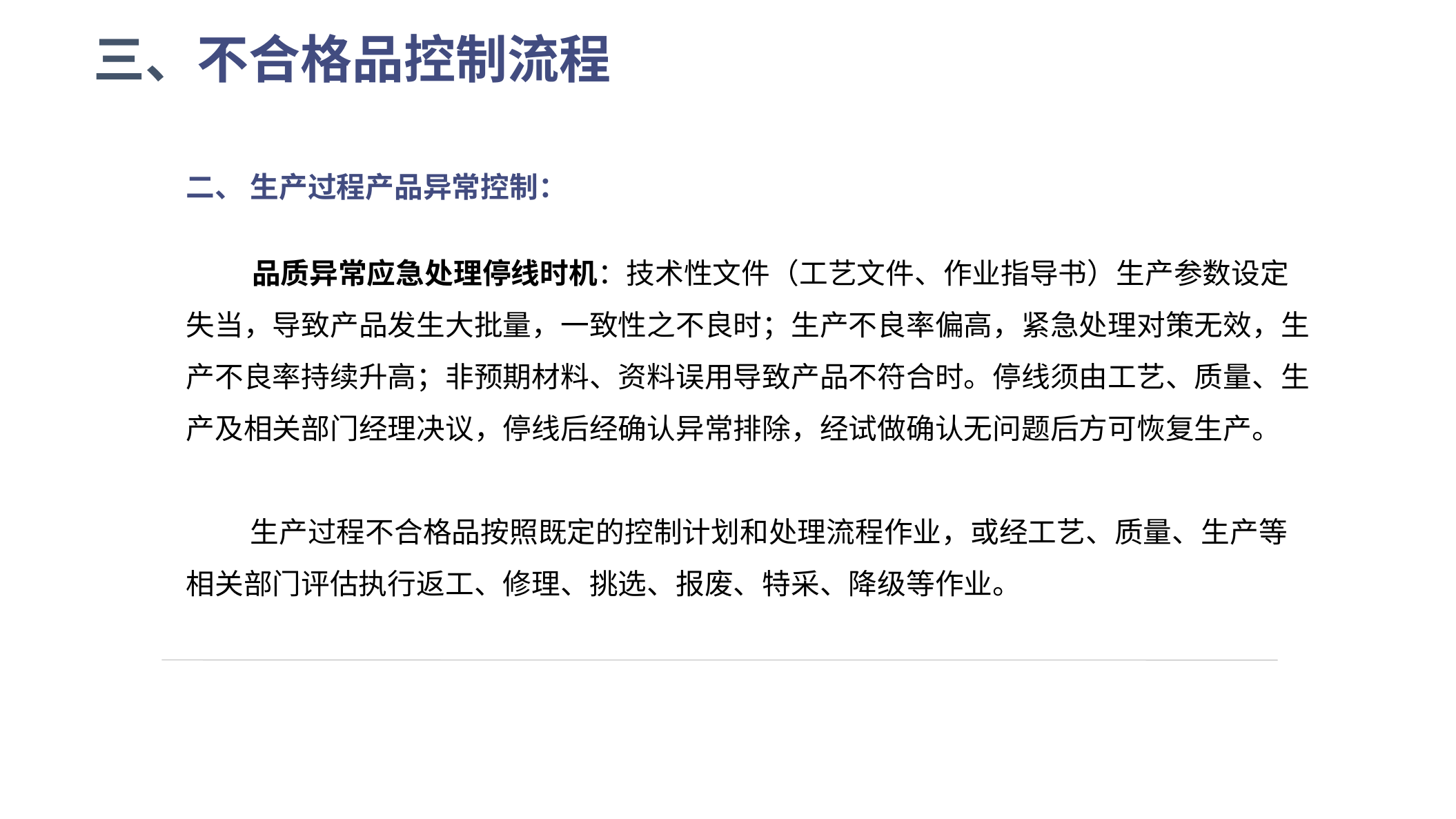

三、不合格品控制流程
二、 生产过程产品异常控制：

         品质异常应急处理停线时机：技术性文件（工艺文件、作业指导书）生产参数设定失当，导致产品发生大批量，一致性之不良时；生产不良率偏高，紧急处理对策无效，生产不良率持续升高；非预期材料、资料误用导致产品不符合时。停线须由工艺、质量、生产及相关部门经理决议，停线后经确认异常排除，经试做确认无问题后方可恢复生产。

         生产过程不合格品按照既定的控制计划和处理流程作业，或经工艺、质量、生产等相关部门评估执行返工、修理、挑选、报废、特采、降级等作业。